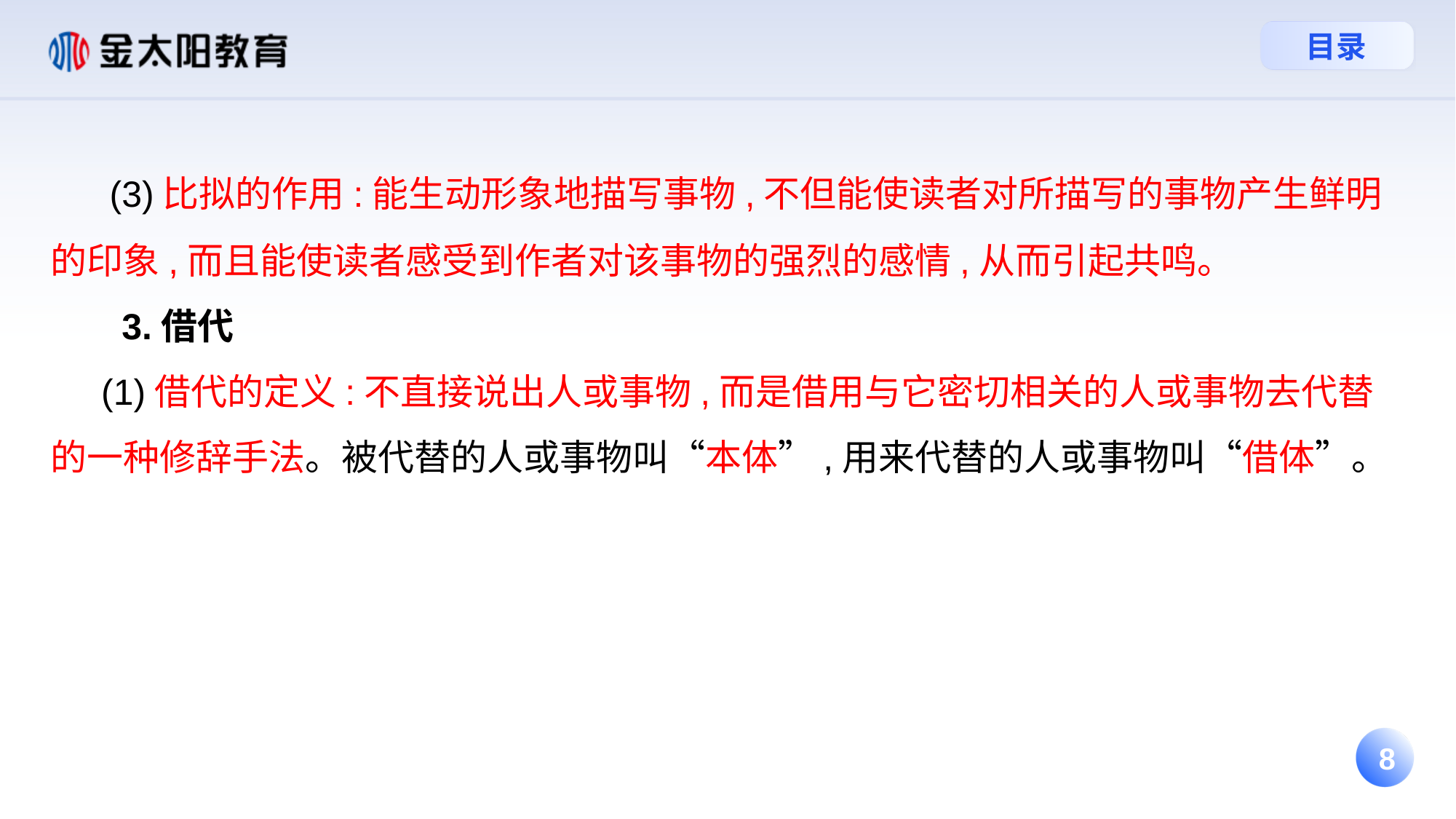

(3)比拟的作用:能生动形象地描写事物,不但能使读者对所描写的事物产生鲜明的印象,而且能使读者感受到作者对该事物的强烈的感情,从而引起共鸣。
       3.借代
     (1)借代的定义:不直接说出人或事物,而是借用与它密切相关的人或事物去代替的一种修辞手法。被代替的人或事物叫“本体”,用来代替的人或事物叫“借体”。